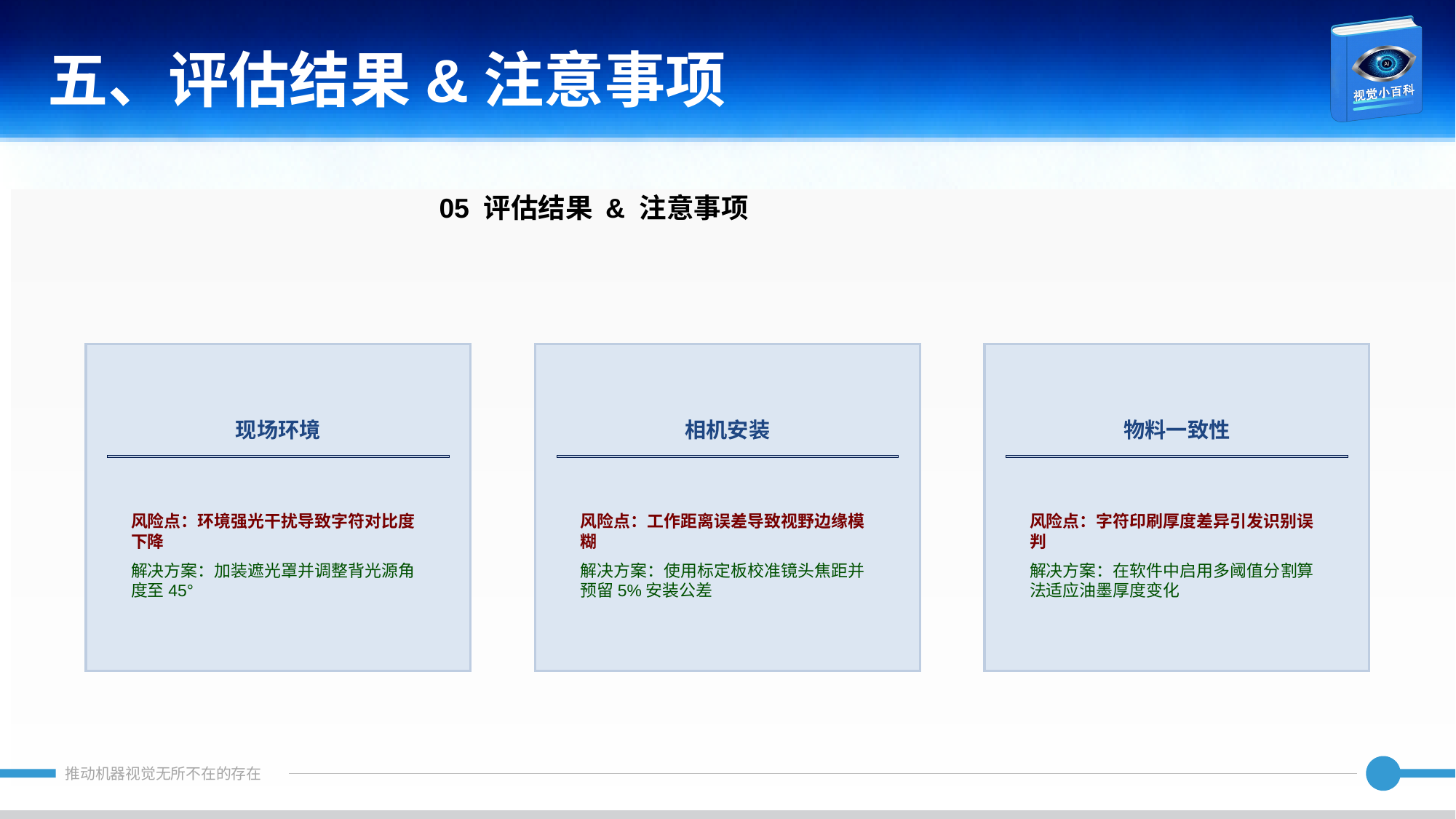

五、评估结果&注意事项

05 评估结果 & 注意事项

现场环境

相机安装

物料一致性

风险点：环境强光干扰导致字符对比度下降
解决方案：加装遮光罩并调整背光源角度至45°

风险点：工作距离误差导致视野边缘模糊
解决方案：使用标定板校准镜头焦距并预留5%安装公差

风险点：字符印刷厚度差异引发识别误判
解决方案：在软件中启用多阈值分割算法适应油墨厚度变化
10